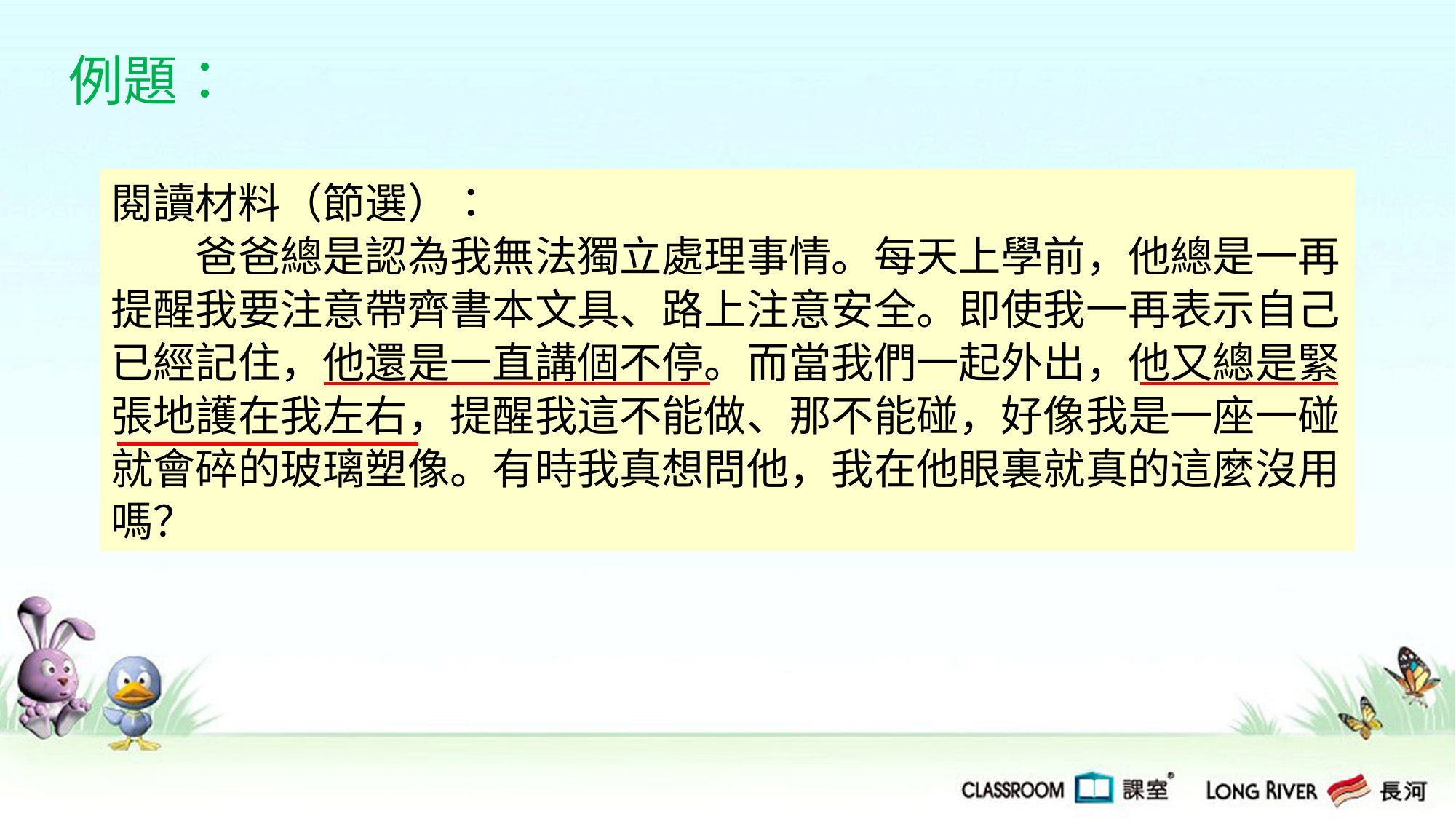

例題：
閱讀材料（節選）：
　　爸爸總是認為我無法獨立處理事情。每天上學前，他總是一再提醒我要注意帶齊書本文具、路上注意安全。即使我一再表示自己已經記住，他還是一直講個不停。而當我們一起外出，他又總是緊張地護在我左右，提醒我這不能做、那不能碰，好像我是一座一碰就會碎的玻璃塑像。有時我真想問他，我在他眼裏就真的這麼沒用嗎？